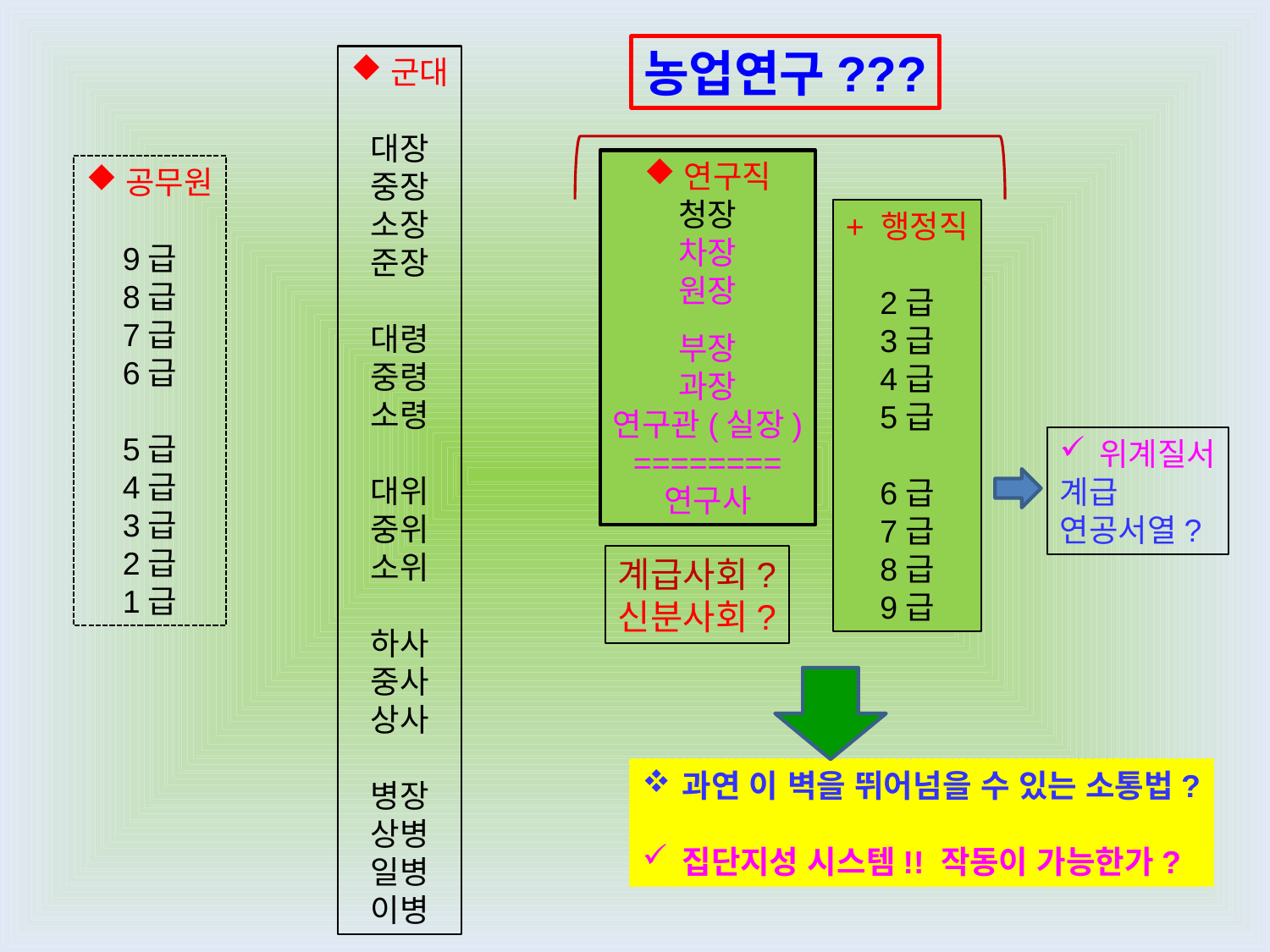

농업연구???
군대

대장
중장
소장
준장

대령
중령
소령

대위
중위
소위

하사
중사
상사

병장
상병
일병
이병
연구직
청장
차장
원장
부장
과장
연구관(실장)
========
연구사
공무원

9급
8급
7급
6급

5급
4급
3급
2급
1급
+ 행정직

2급
3급
4급
5급

6급
7급
8급
9급
위계질서
계급
연공서열?

계급사회?
신분사회?

과연 이 벽을 뛰어넘을 수 있는 소통법?

집단지성 시스템!! 작동이 가능한가?